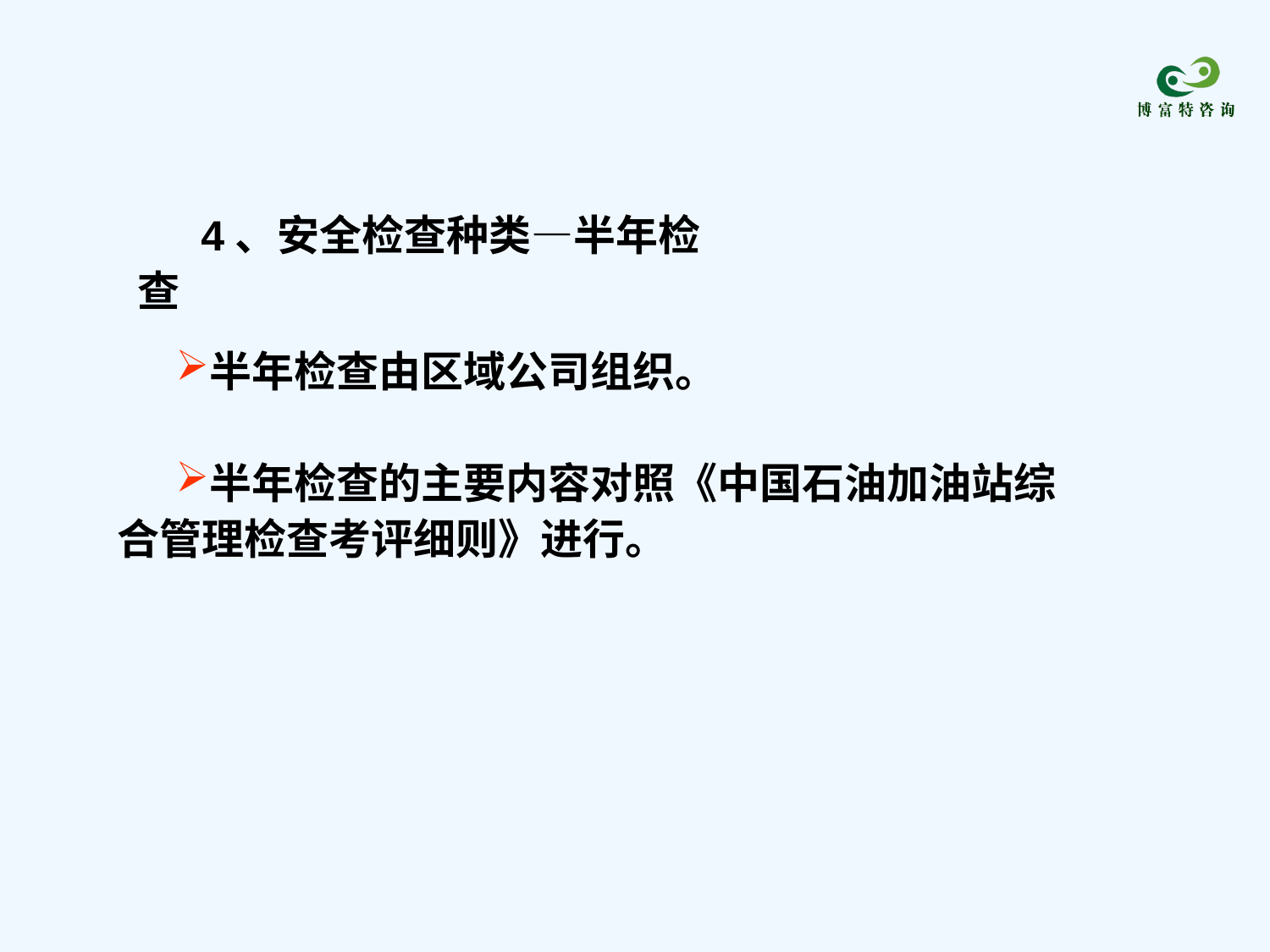

4、安全检查种类—半年检查
半年检查由区域公司组织。

半年检查的主要内容对照《中国石油加油站综合管理检查考评细则》进行。

56